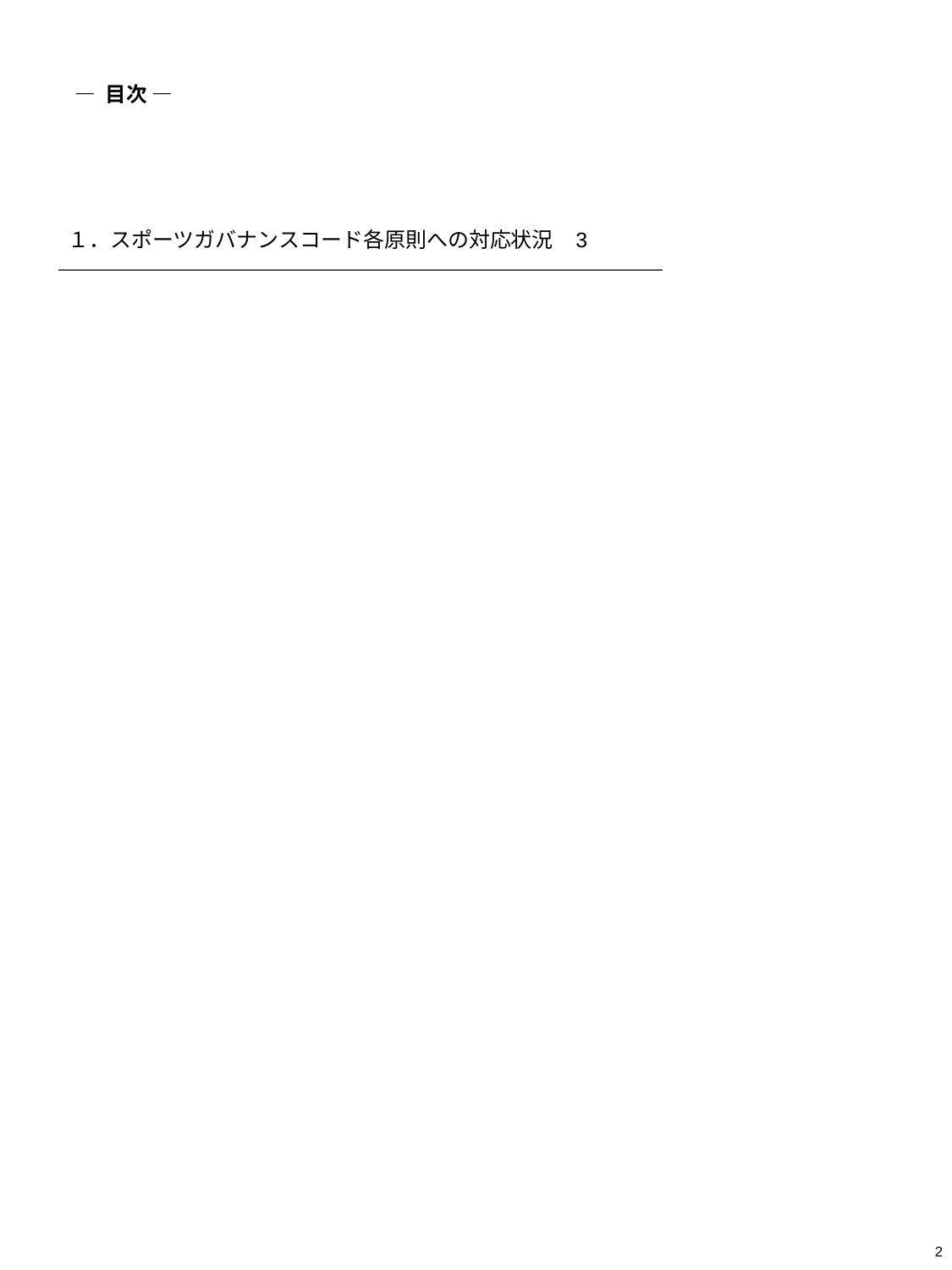

— 目次 —
| １．スポーツガバナンスコード各原則への対応状況 3 |
| --- |
2